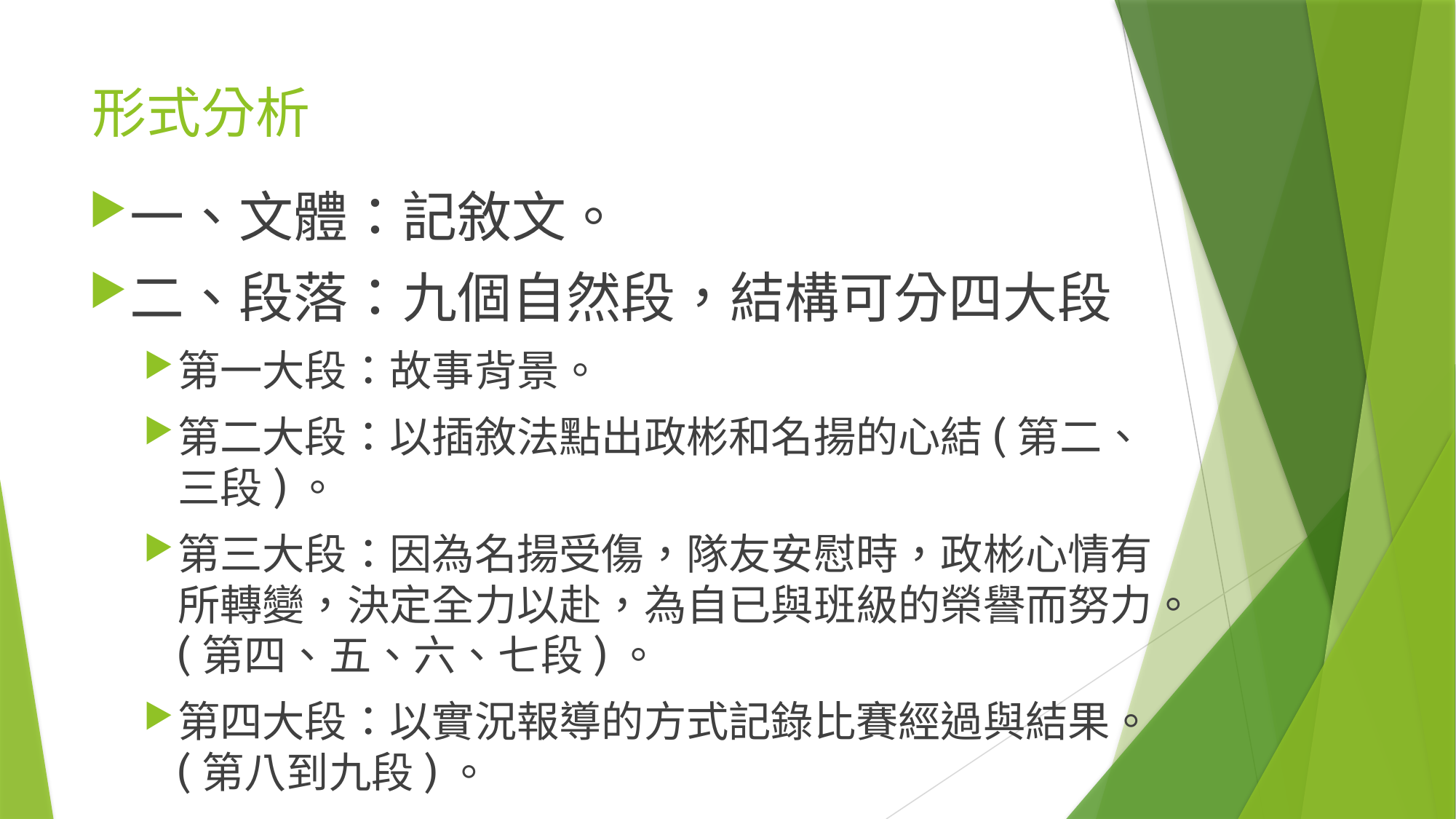

# 形式分析
一、文體：記敘文。
二、段落：九個自然段，結構可分四大段
第一大段：故事背景。
第二大段：以插敘法點出政彬和名揚的心結(第二、三段)。
第三大段：因為名揚受傷，隊友安慰時，政彬心情有所轉變，決定全力以赴，為自已與班級的榮譽而努力。(第四、五、六、七段)。
第四大段：以實況報導的方式記錄比賽經過與結果。(第八到九段)。